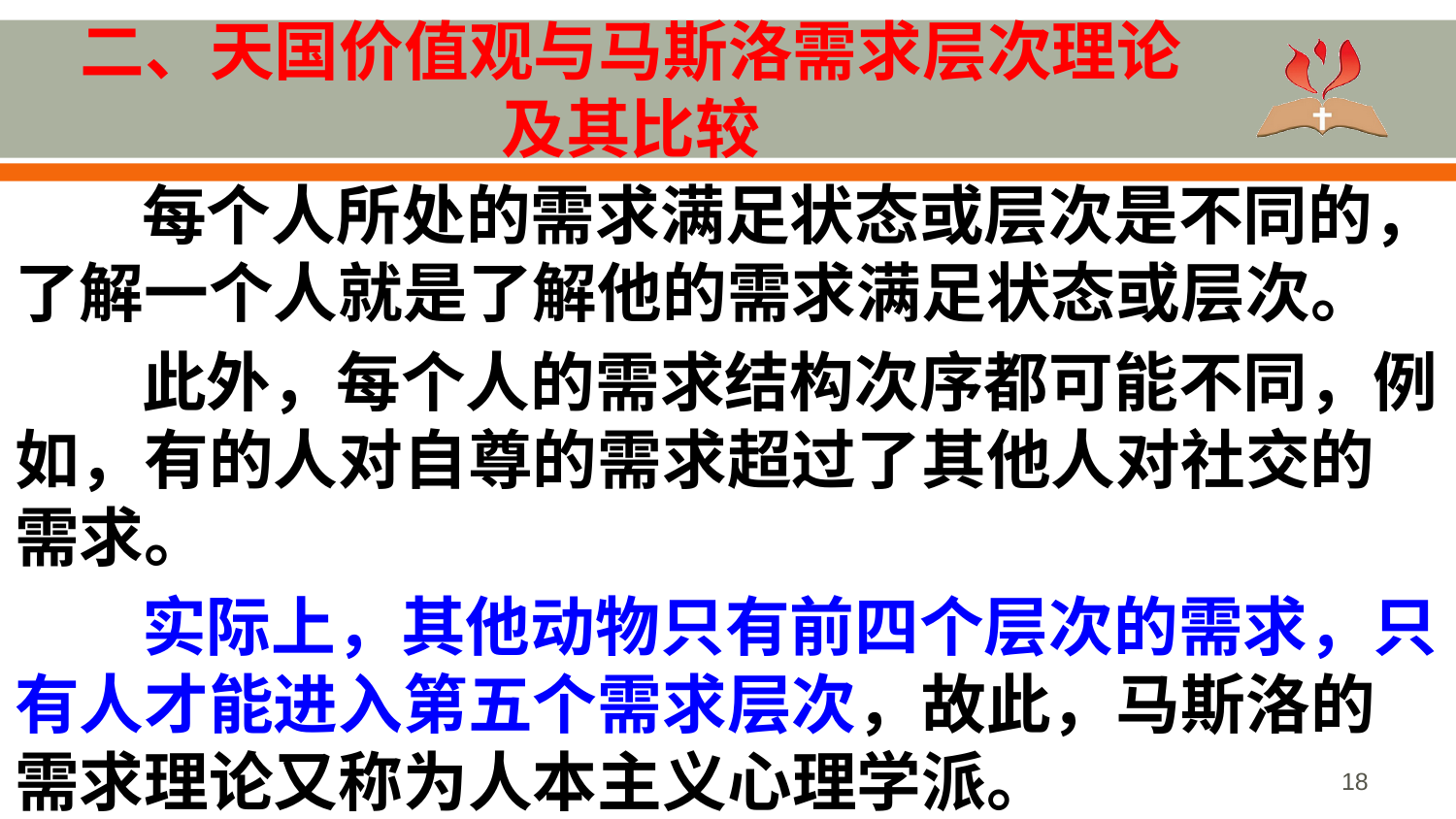

# 二、天国价值观与马斯洛需求层次理论 及其比较
每个人所处的需求满足状态或层次是不同的，了解一个人就是了解他的需求满足状态或层次。
此外，每个人的需求结构次序都可能不同，例如，有的人对自尊的需求超过了其他人对社交的需求。
实际上，其他动物只有前四个层次的需求，只有人才能进入第五个需求层次，故此，马斯洛的需求理论又称为人本主义心理学派。

18